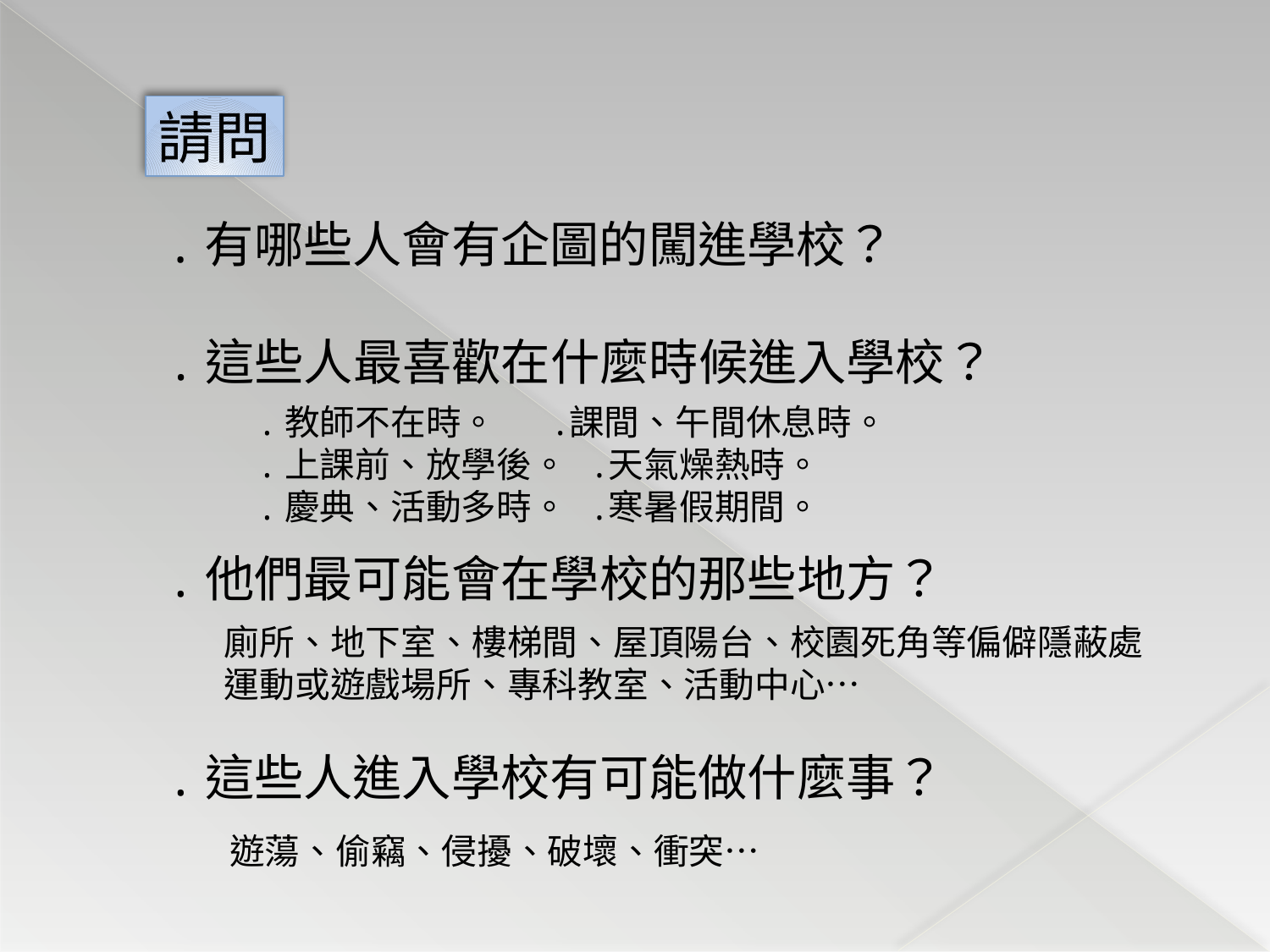

請問
․有哪些人會有企圖的闖進學校？
․這些人最喜歡在什麼時候進入學校？

․教師不在時。       ․課間、午間休息時。
․上課前、放學後。   ․天氣燥熱時。
․慶典、活動多時。   ․寒暑假期間。
․他們最可能會在學校的那些地方？
廁所、地下室、樓梯間、屋頂陽台、校園死角等偏僻隱蔽處
運動或遊戲場所、專科教室、活動中心…
․這些人進入學校有可能做什麼事？
遊蕩、偷竊、侵擾、破壞、衝突…